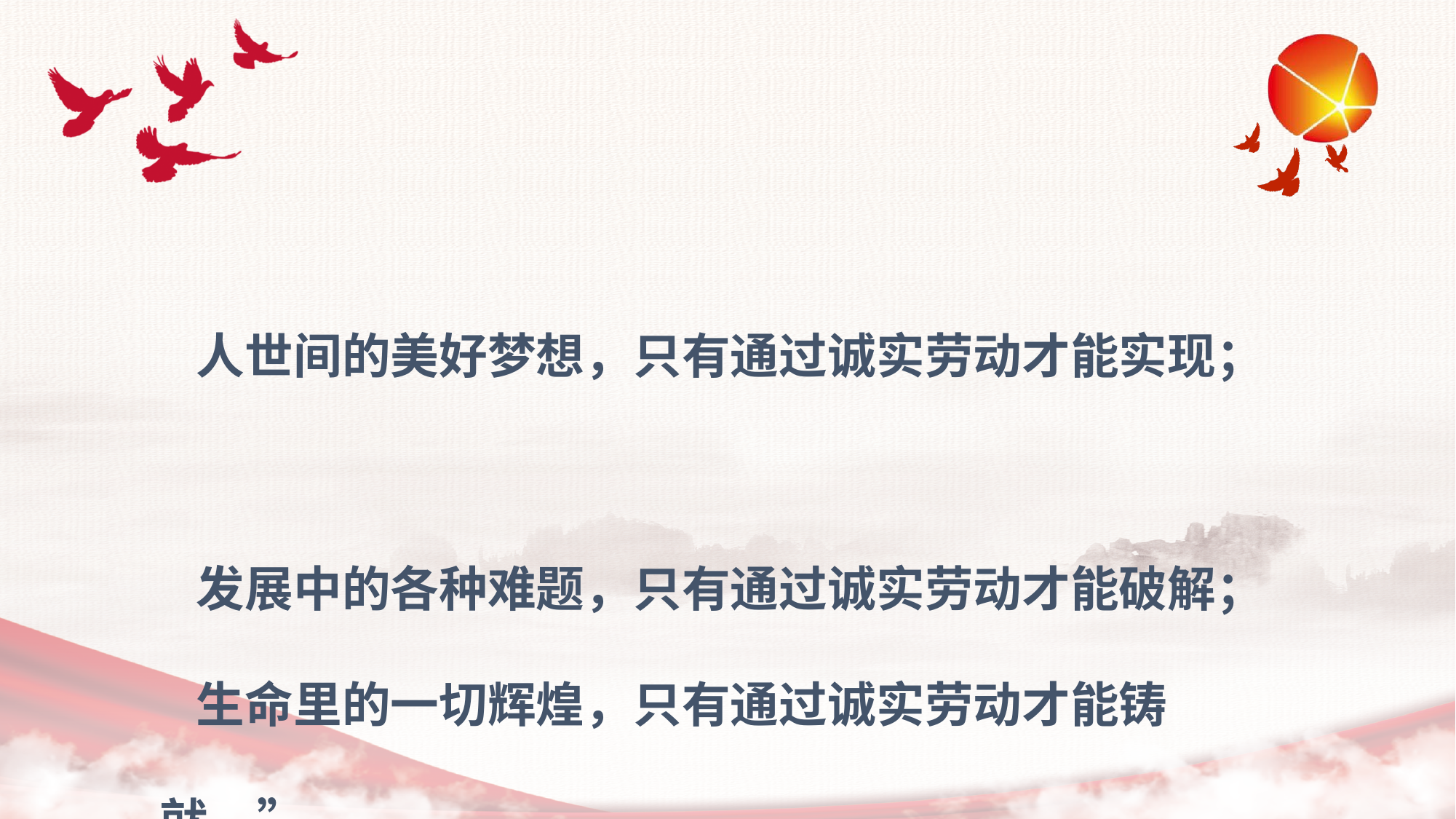

人世间的美好梦想，只有通过诚实劳动才能实现；
发展中的各种难题，只有通过诚实劳动才能破解；
生命里的一切辉煌，只有通过诚实劳动才能铸就。”